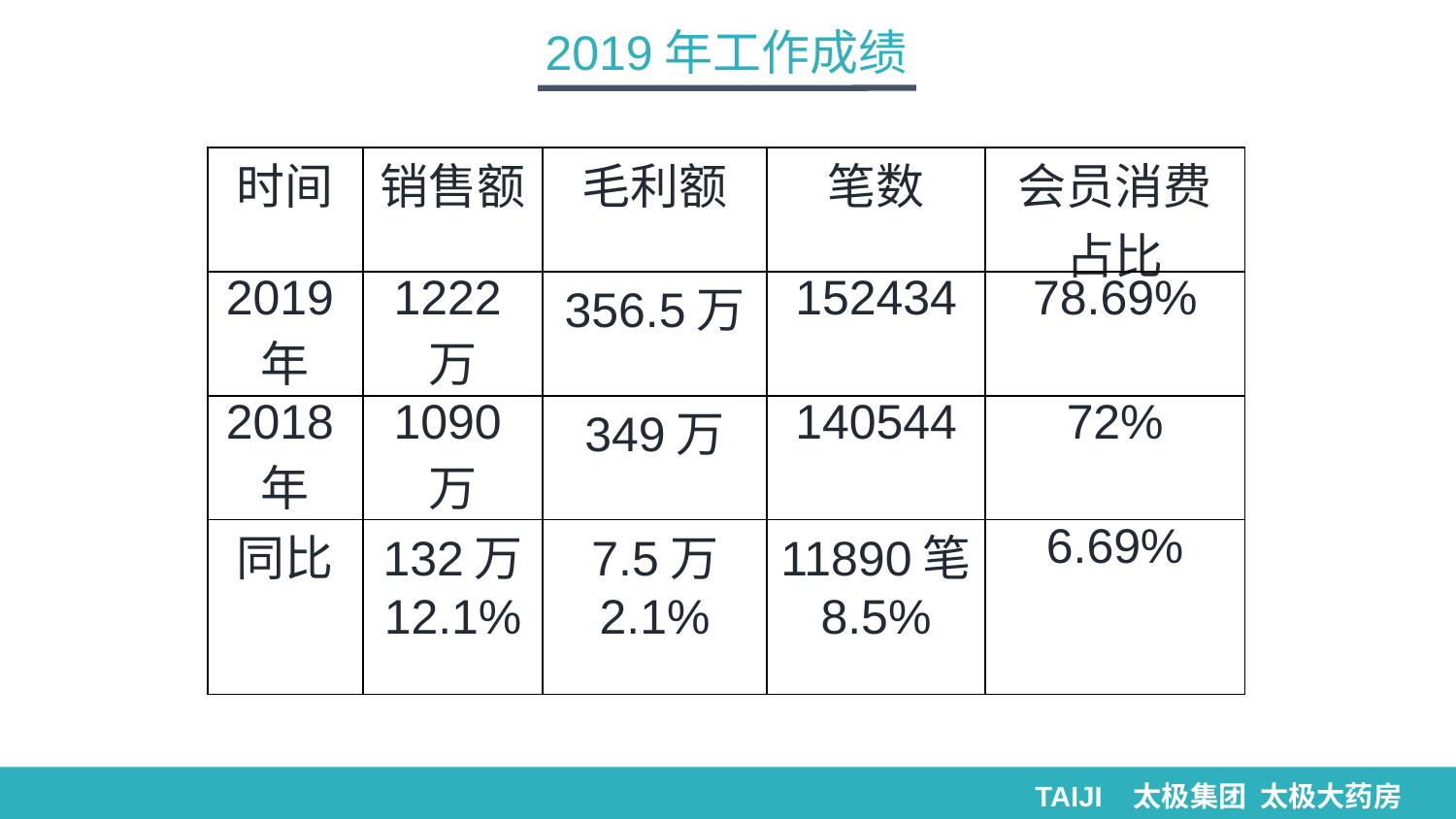

2019年工作成绩

| 时间 | 销售额 | 毛利额 | 笔数 | 会员消费占比 |
| --- | --- | --- | --- | --- |
| 2019年 | 1222万 | 356.5万 | 152434 | 78.69% |
| 2018年 | 1090万 | 349万 | 140544 | 72% |
| 同比 | 132万 12.1% | 7.5万 2.1% | 11890笔 8.5% | 6.69% |

TAIJI   太极集团  太极大药房